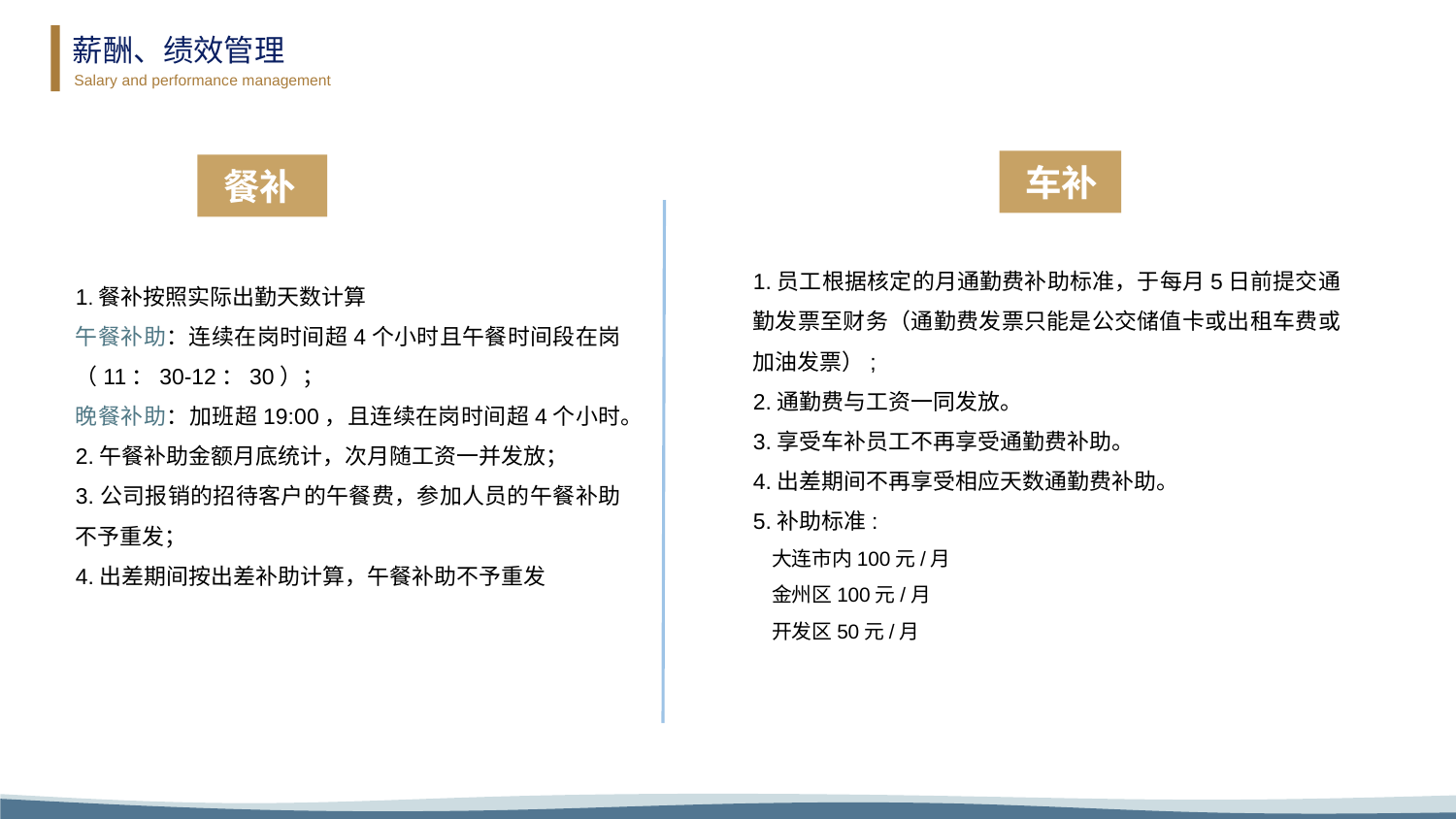

薪酬、绩效管理

Salary and performance management

车补

餐补
1.员工根据核定的月通勤费补助标准，于每月5日前提交通勤发票至财务（通勤费发票只能是公交储值卡或出租车费或加油发票）;
2.通勤费与工资一同发放。
3.享受车补员工不再享受通勤费补助。
4.出差期间不再享受相应天数通勤费补助。
5.补助标准:
   大连市内100元/月
   金州区100元/月
   开发区50元/月

1.餐补按照实际出勤天数计算
午餐补助：连续在岗时间超4个小时且午餐时间段在岗（11：30-12：30）；
晚餐补助：加班超19:00，且连续在岗时间超4个小时。
2.午餐补助金额月底统计，次月随工资一并发放；
3.公司报销的招待客户的午餐费，参加人员的午餐补助不予重发；
4.出差期间按出差补助计算，午餐补助不予重发